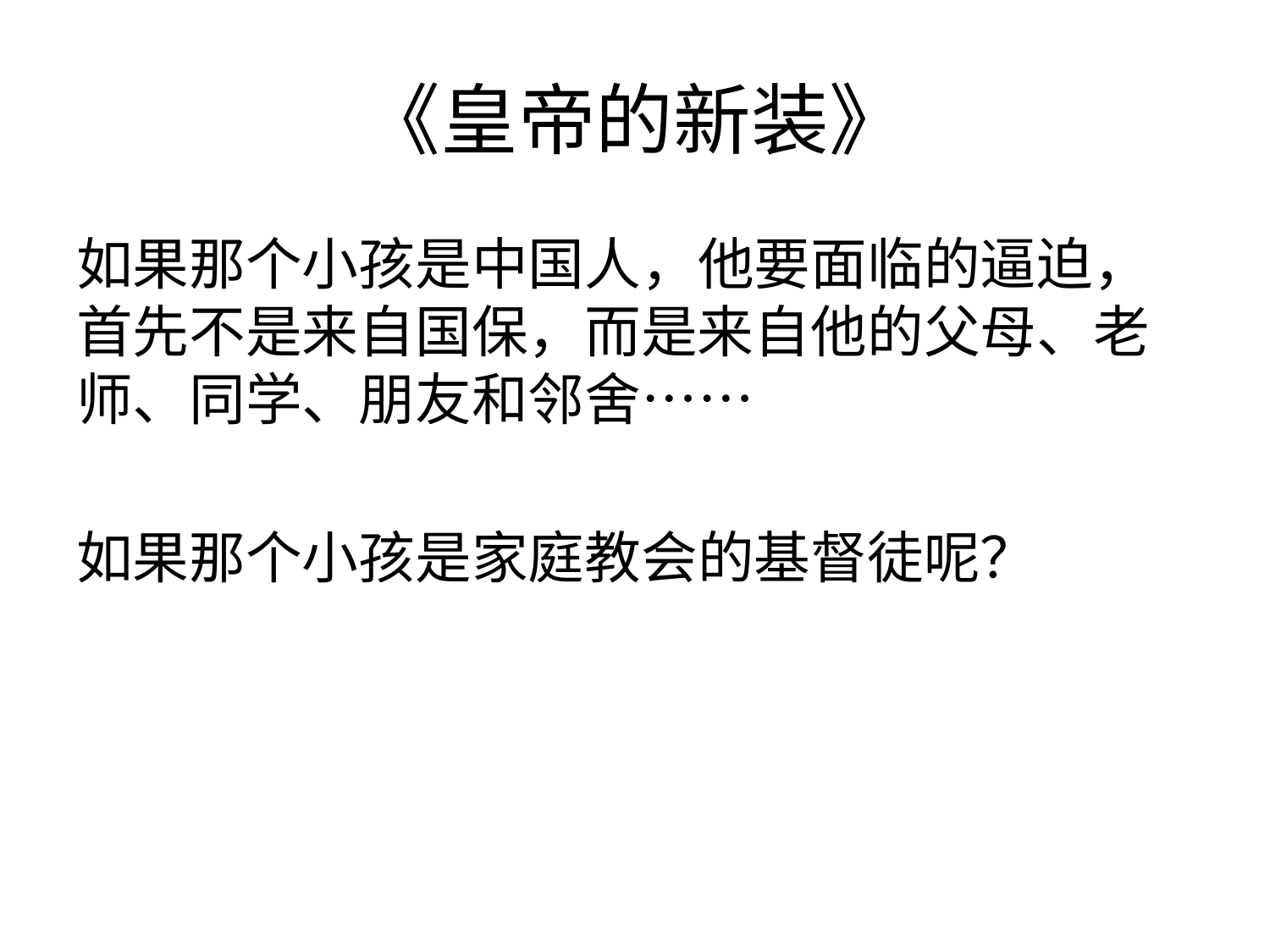

# 《皇帝的新装》
如果那个小孩是中国人，他要面临的逼迫，首先不是来自国保，而是来自他的父母、老师、同学、朋友和邻舍……

如果那个小孩是家庭教会的基督徒呢？